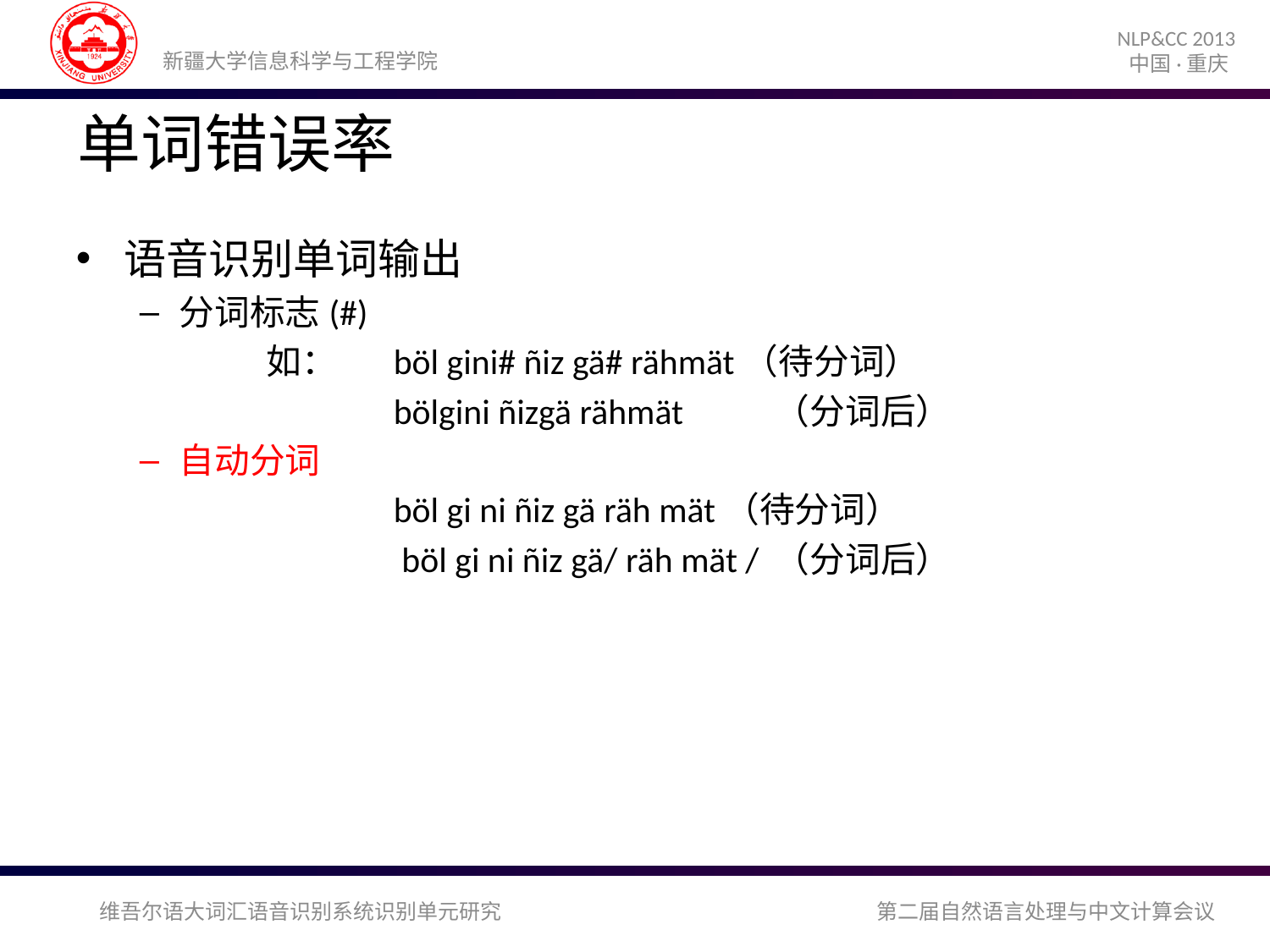

# 单词错误率
语音识别单词输出
分词标志(#)
	如：	böl gini# ñiz gä# rähmät（待分词）
		bölgini ñizgä rähmät	（分词后）
自动分词
		böl gi ni ñiz gä räh mät（待分词）
		 böl gi ni ñiz gä/ räh mät /	（分词后）